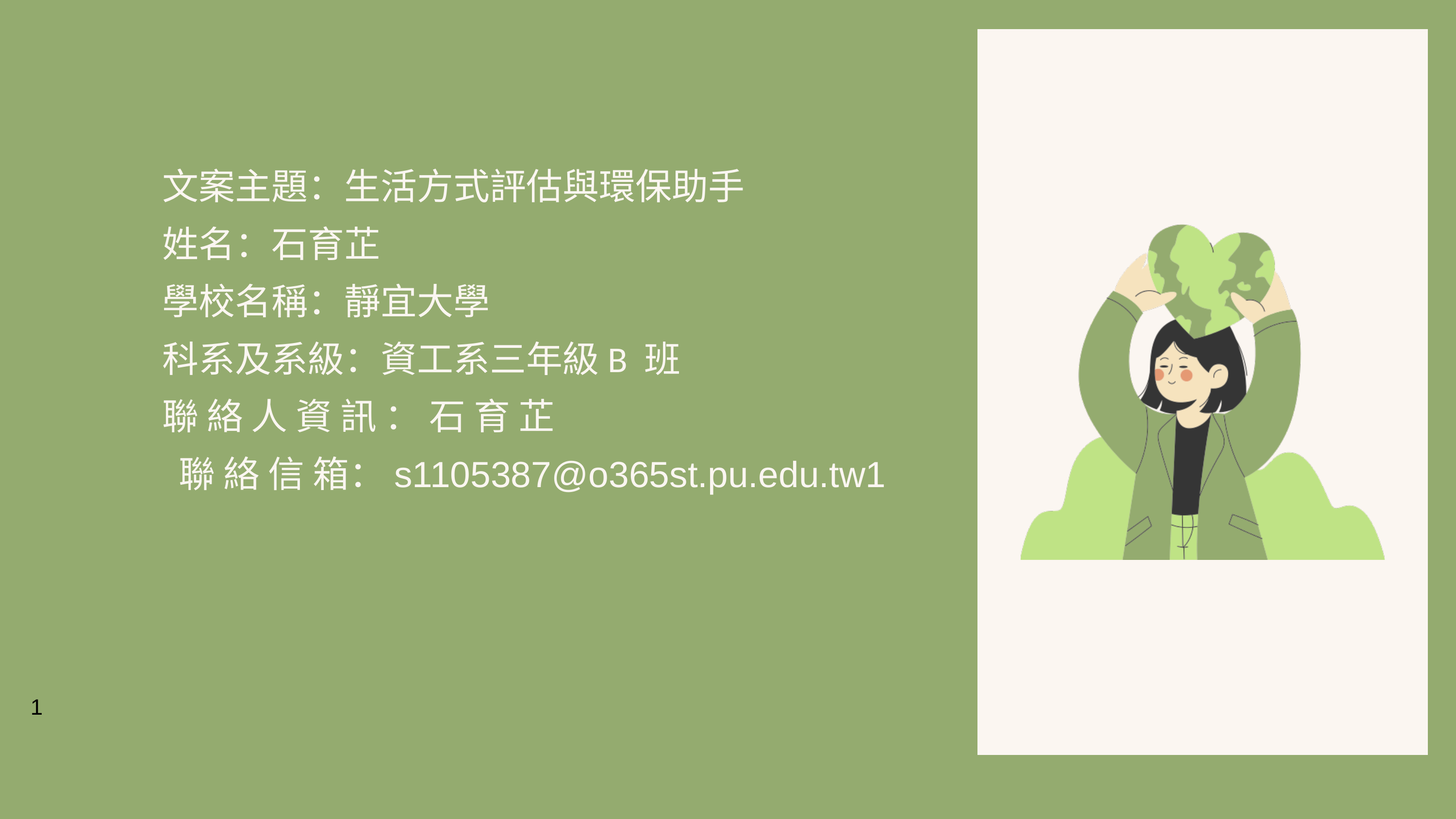

文案主題：生活方式評估與環保助手
姓名：石育芷
學校名稱：靜宜大學
科系及系級：資工系三年級B 班
聯 絡 人 資 訊 ： 石 育 芷
 聯 絡 信 箱：s1105387@o365st.pu.edu.tw1

1